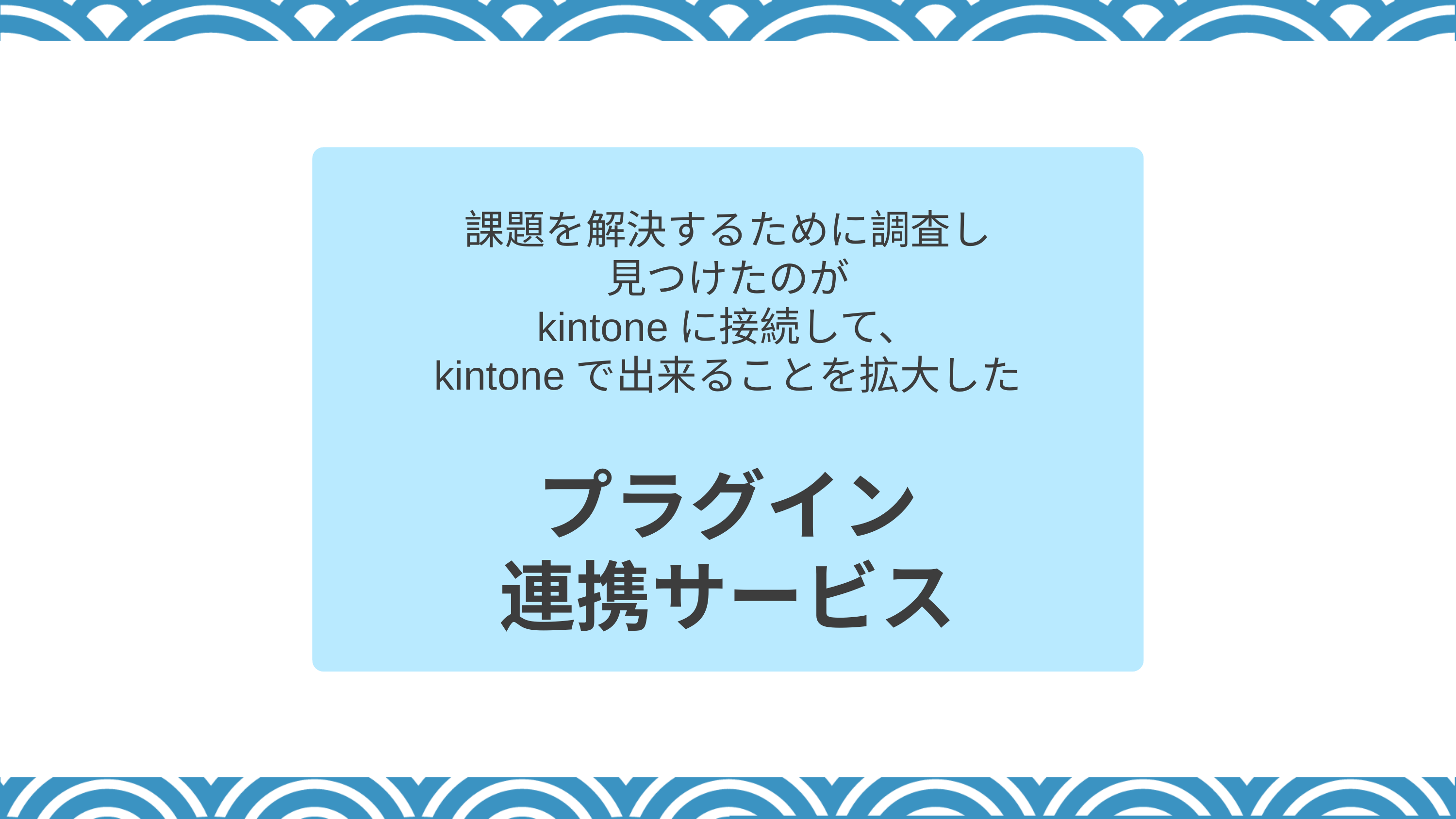

課題を解決するために調査し
見つけたのが
kintoneに接続して、
kintoneで出来ることを拡大した
プラグイン
連携サービス